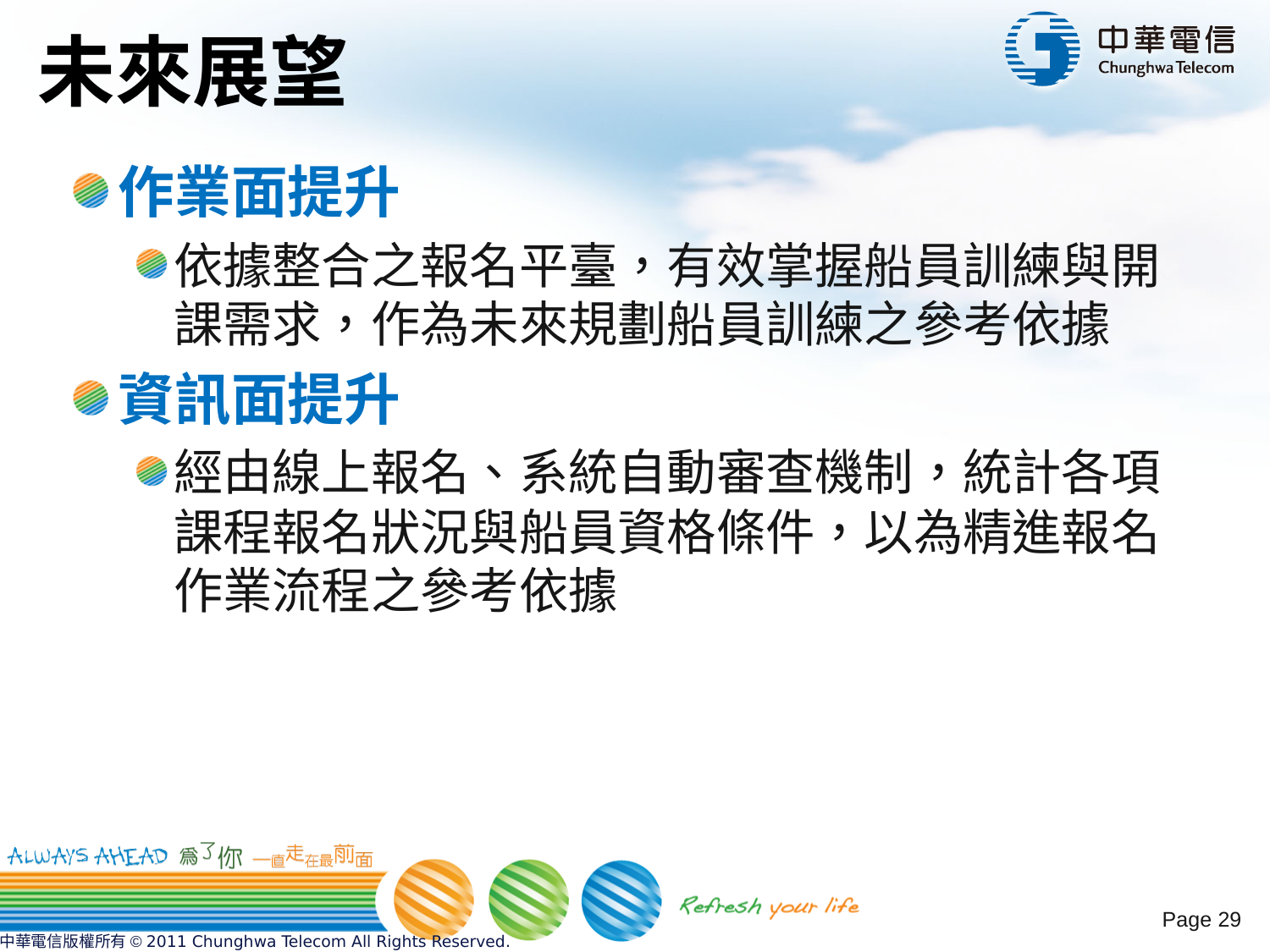

# 未來展望

作業面提升
依據整合之報名平臺，有效掌握船員訓練與開課需求，作為未來規劃船員訓練之參考依據
資訊面提升
經由線上報名、系統自動審查機制，統計各項課程報名狀況與船員資格條件，以為精進報名作業流程之參考依據